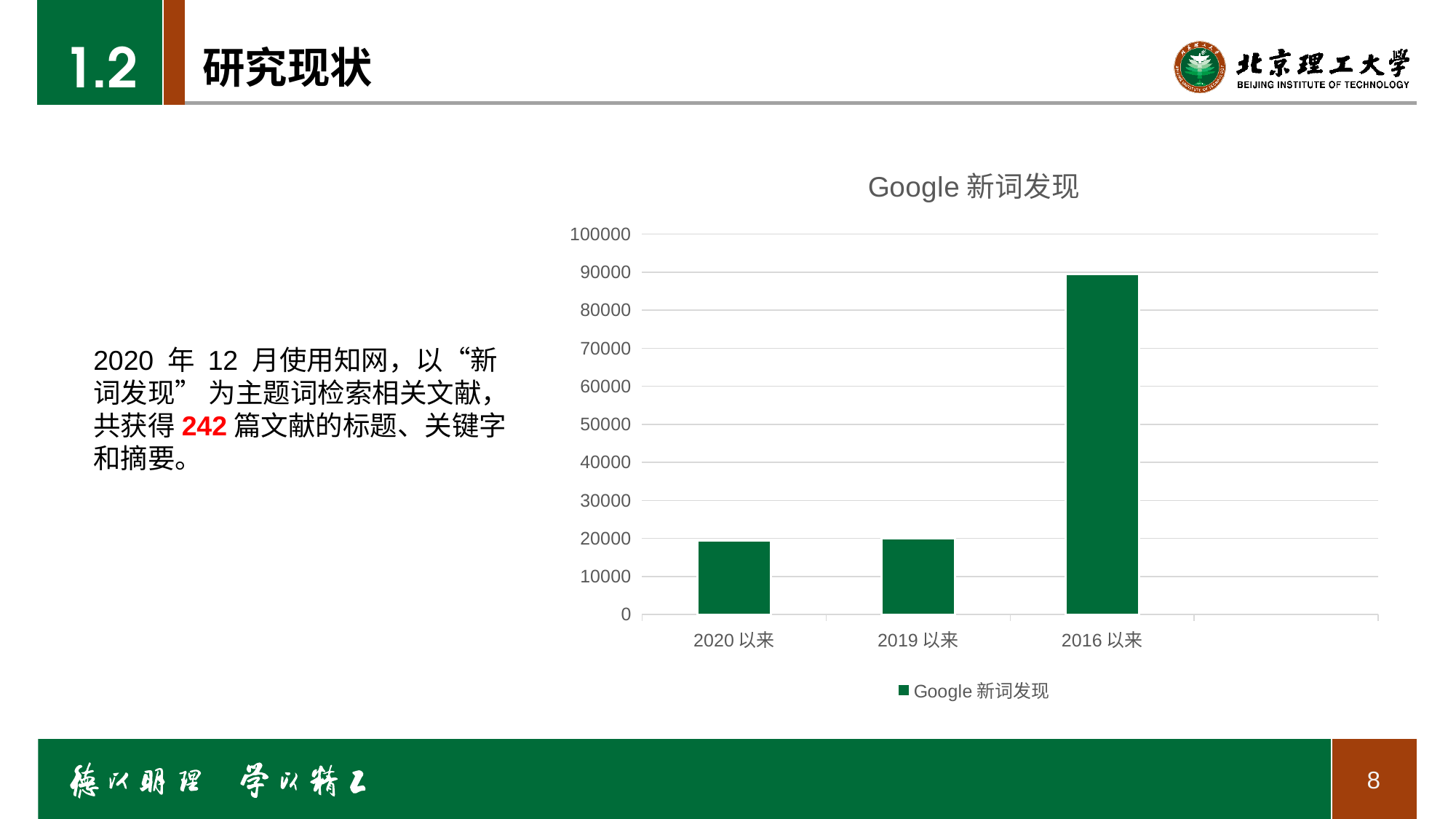

1.2
# 研究现状

### Chart:

| Category | Google新词发现 |
|---|---|
| 2020以来 | 19400.0 |
| 2019以来 | 20100.0 |
| 2016以来 | 89500.0 |
2020 年 12 月使用知网，以“新词发现” 为主题词检索相关文献，共获得242篇文献的标题、关键字和摘要。